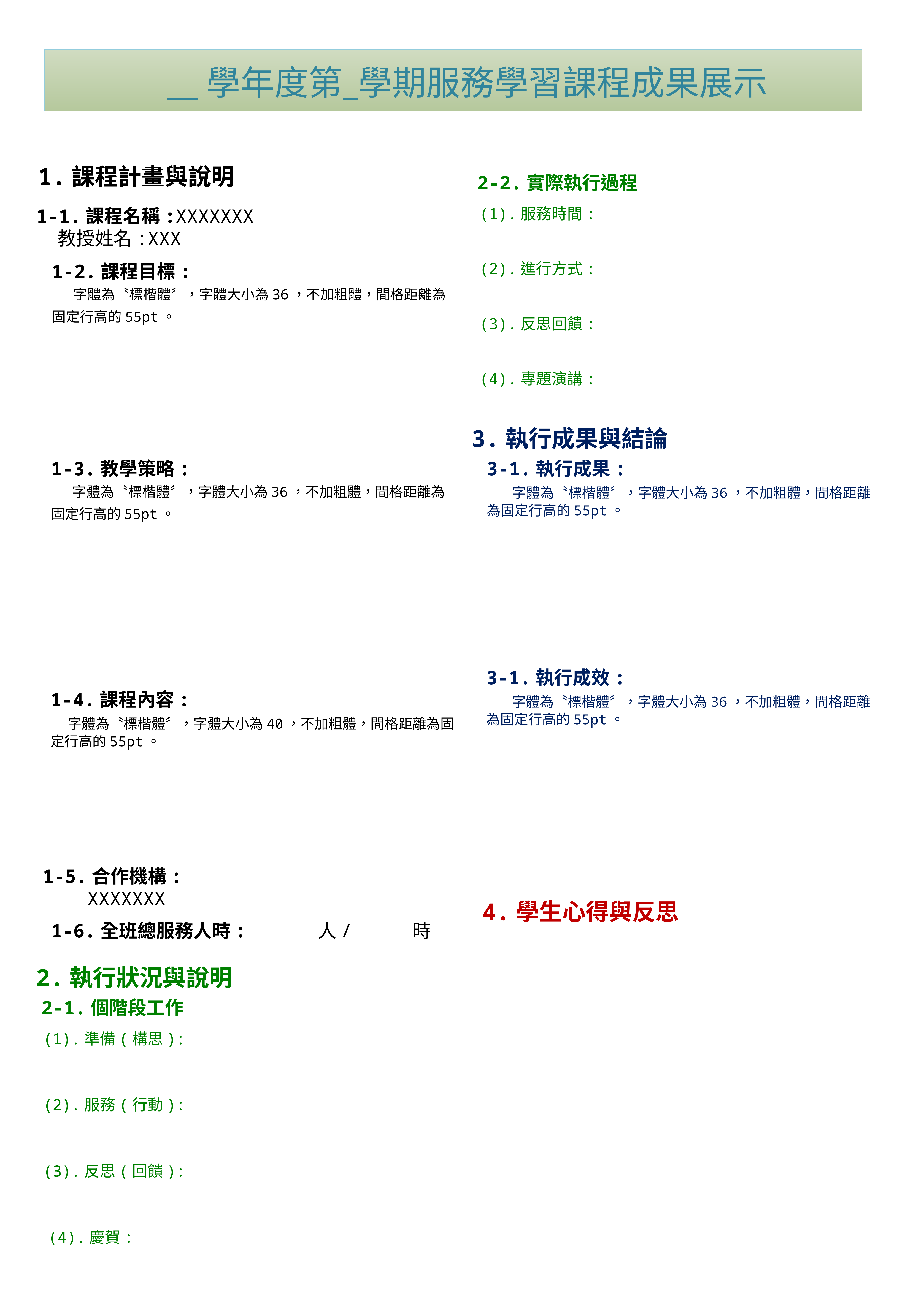

學年度第  學期服務學習課程成果展示
1.課程計畫與說明
2-2.實際執行過程
(1).服務時間:
1-1.課程名稱:XXXXXXX
    教授姓名:XXX
(2).進行方式:
1-2.課程目標:
    字體為〝標楷體〞，字體大小為36，不加粗體，間格距離為固定行高的55pt。
(3).反思回饋:
(4).專題演講:
3.執行成果與結論
1-3.教學策略:
    字體為〝標楷體〞，字體大小為36，不加粗體，間格距離為固定行高的55pt。
3-1.執行成果:
     字體為〝標楷體〞，字體大小為36，不加粗體，間格距離為固定行高的55pt。

3-1.執行成效:
     字體為〝標楷體〞，字體大小為36，不加粗體，間格距離為固定行高的55pt。
1-4.課程內容:
   字體為〝標楷體〞，字體大小為40，不加粗體，間格距離為固定行高的55pt。
1-5.合作機構:
    XXXXXXX
4.學生心得與反思
1-6.全班總服務人時:      人/     時
2.執行狀況與說明
2-1.個階段工作
(1).準備(構思):
(2).服務(行動):
(3).反思(回饋):
(4).慶賀: